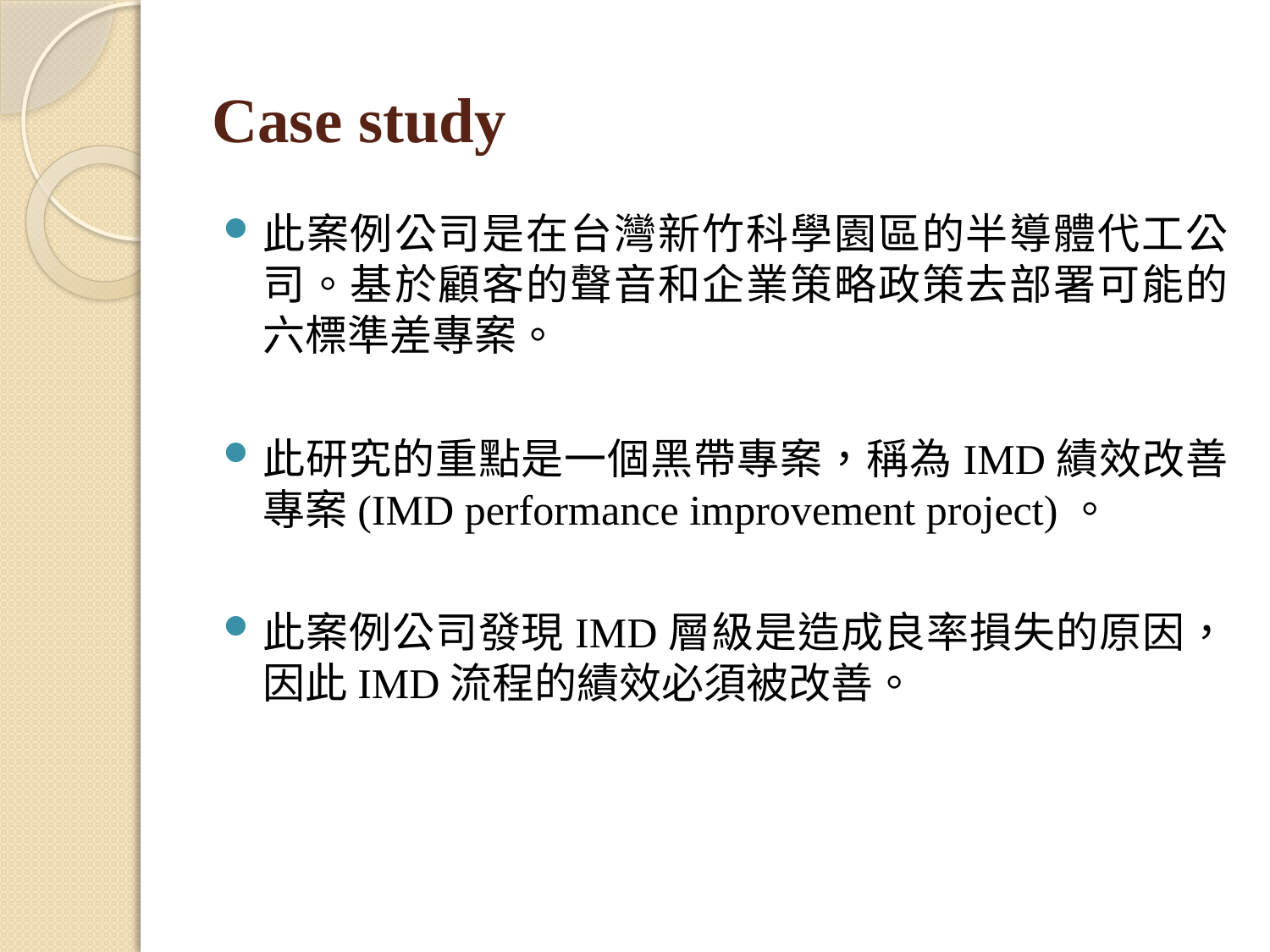

# Case study
此案例公司是在台灣新竹科學園區的半導體代工公司。基於顧客的聲音和企業策略政策去部署可能的六標準差專案。

此研究的重點是一個黑帶專案，稱為IMD績效改善專案(IMD performance improvement project)。

此案例公司發現IMD層級是造成良率損失的原因，因此IMD流程的績效必須被改善。